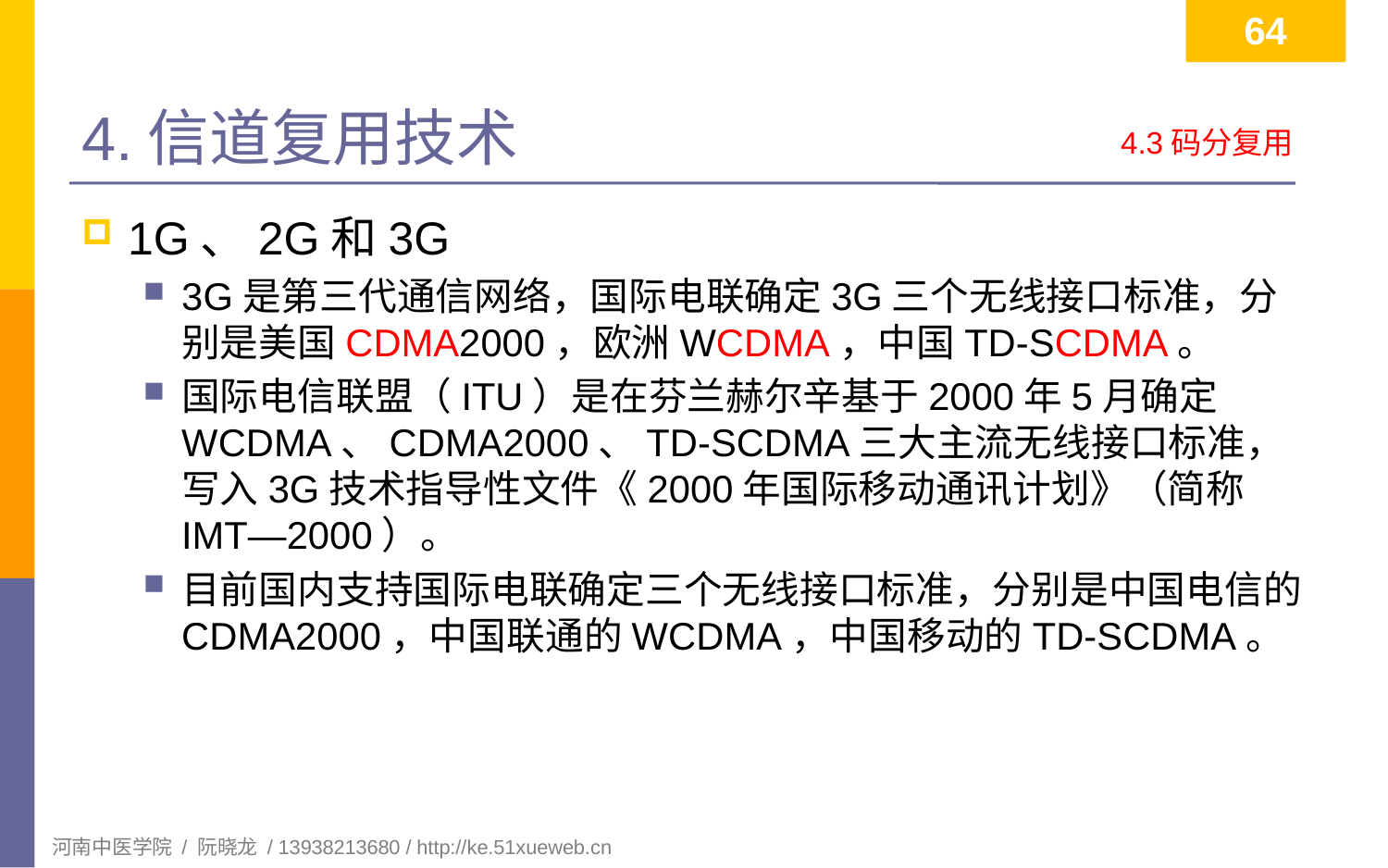

64
# 4.信道复用技术
4.3码分复用
1G、2G和3G
3G是第三代通信网络，国际电联确定3G三个无线接口标准，分别是美国CDMA2000，欧洲WCDMA，中国TD-SCDMA。
国际电信联盟（ITU）是在芬兰赫尔辛基于2000年5月确定WCDMA、CDMA2000、TD-SCDMA三大主流无线接口标准，写入3G技术指导性文件《2000年国际移动通讯计划》（简称IMT—2000）。
目前国内支持国际电联确定三个无线接口标准，分别是中国电信的CDMA2000，中国联通的WCDMA，中国移动的TD-SCDMA。